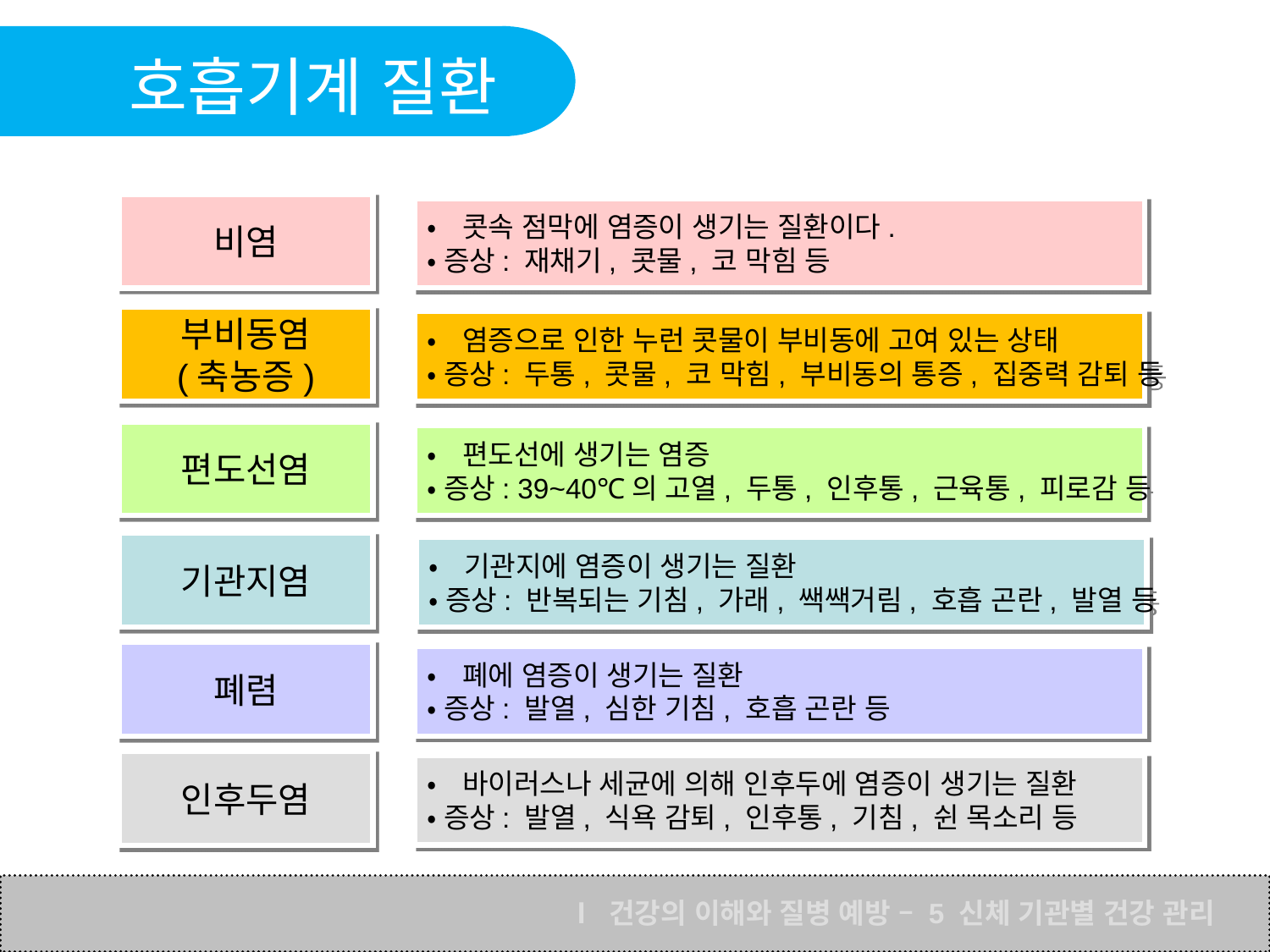

호흡기계 질환

비염
•콧속 점막에 염증이 생기는 질환이다.
•증상: 재채기, 콧물, 코 막힘 등
부비동염
(축농증)
•염증으로 인한 누런 콧물이 부비동에 고여 있는 상태
•증상: 두통, 콧물, 코 막힘, 부비동의 통증, 집중력 감퇴 등
편도선염
•편도선에 생기는 염증
•증상: 39~40℃의 고열, 두통, 인후통, 근육통, 피로감 등
기관지염
•기관지에 염증이 생기는 질환
•증상: 반복되는 기침, 가래, 쌕쌕거림, 호흡 곤란, 발열 등
폐렴
•폐에 염증이 생기는 질환
•증상: 발열, 심한 기침, 호흡 곤란 등
인후두염
•바이러스나 세균에 의해 인후두에 염증이 생기는 질환
•증상: 발열, 식욕 감퇴, 인후통, 기침, 쉰 목소리 등

Ⅰ 건강의 이해와 질병 예방 – 5 신체 기관별 건강 관리